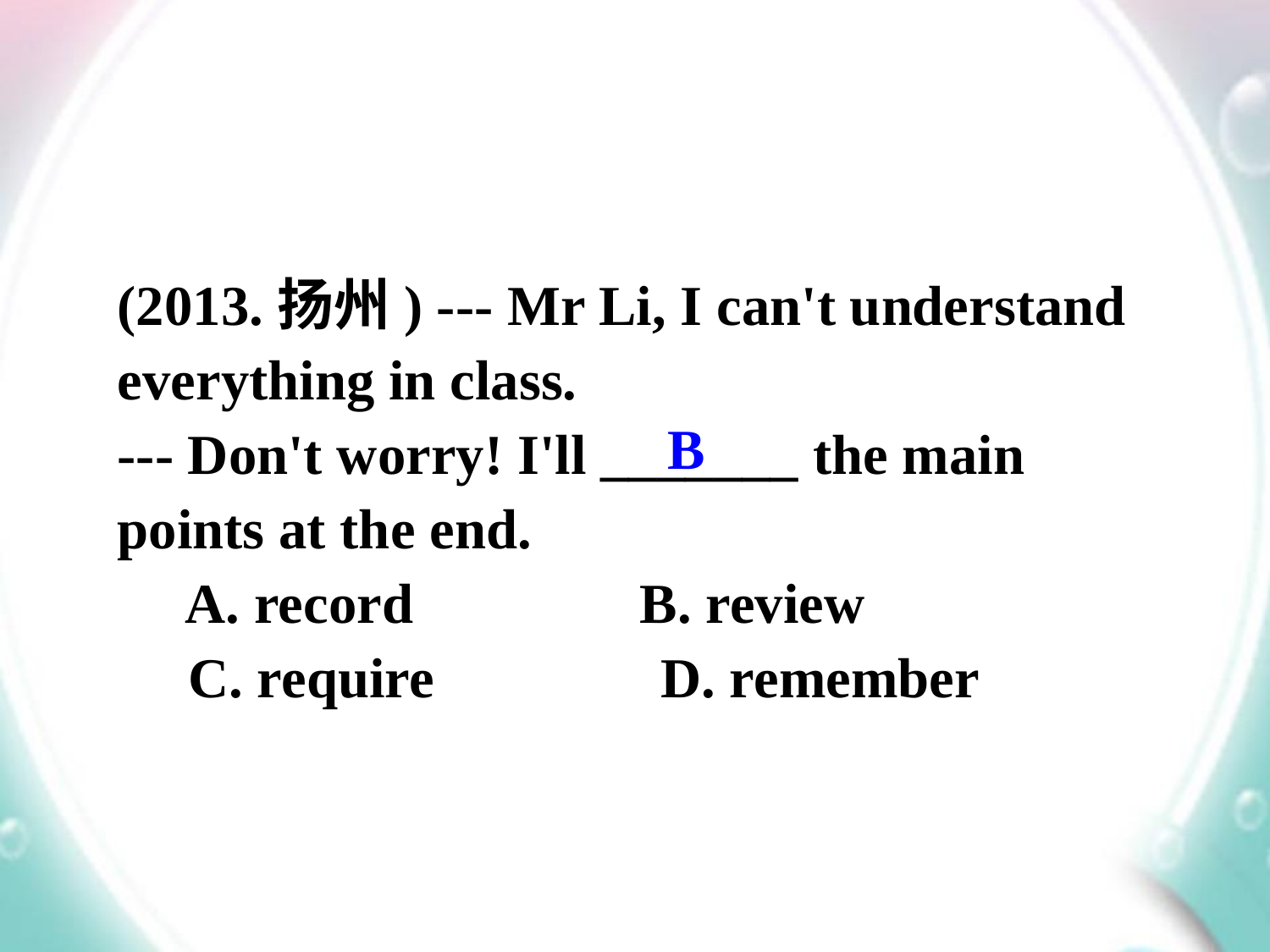

(2013.扬州) --- Mr Li, I can't understand everything in class.
--- Don't worry! I'll _______ the main points at the end.
     A. record                B. review
     C. require                D. remember
B